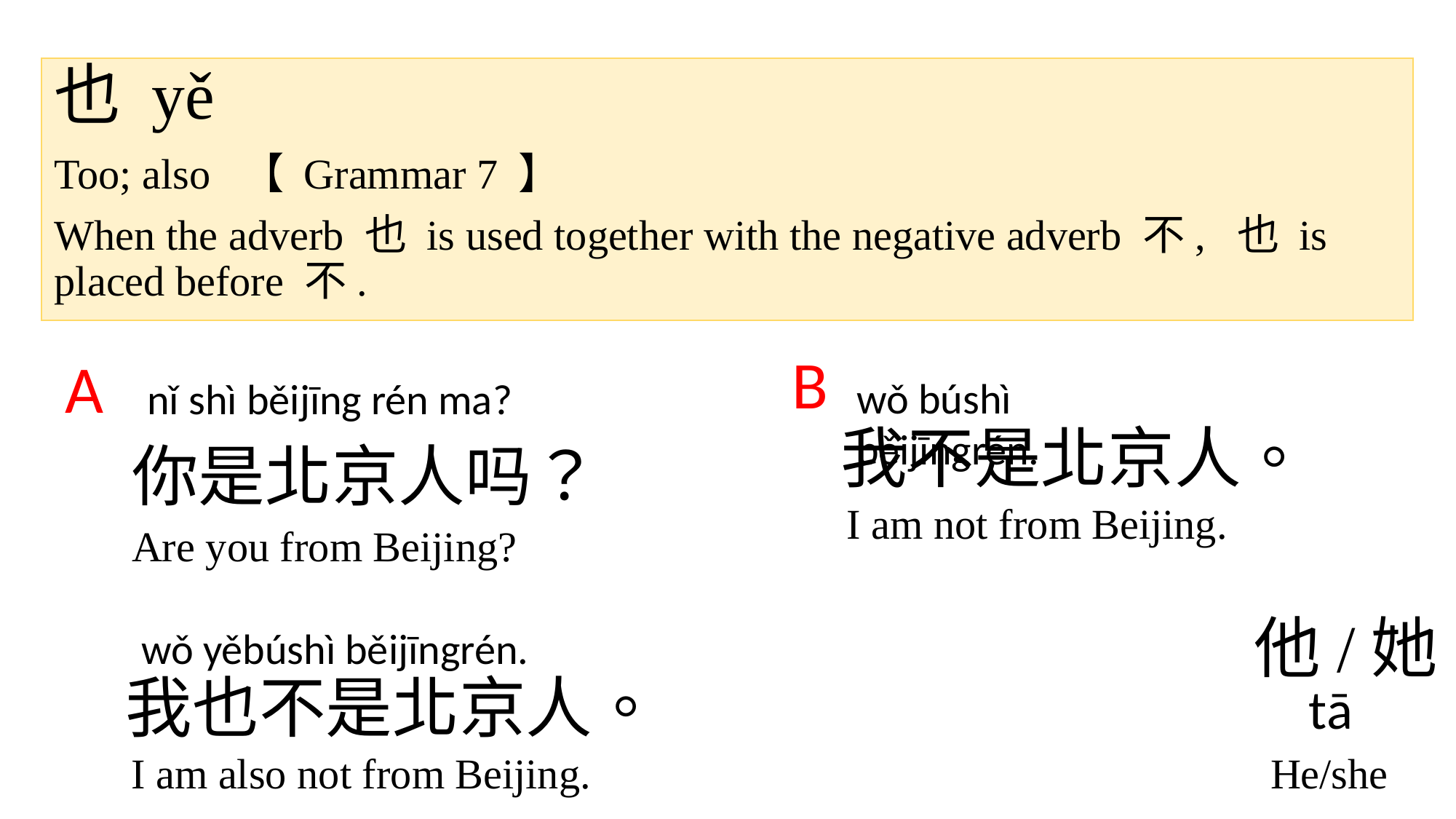

# 也 yě

Too; also  【 Grammar 7 】
When the adverb 也 is used together with the negative adverb 不,  也 is placed before 不.
B
A
wǒ búshì běijīngrén.
nǐ shì běijīng rén ma?
我不是北京人。
你是北京人吗？
I am not from Beijing.
Are you from Beijing?
他/她
wǒ yěbúshì běijīngrén.
我也不是北京人。
tā
I am also not from Beijing.
He/she